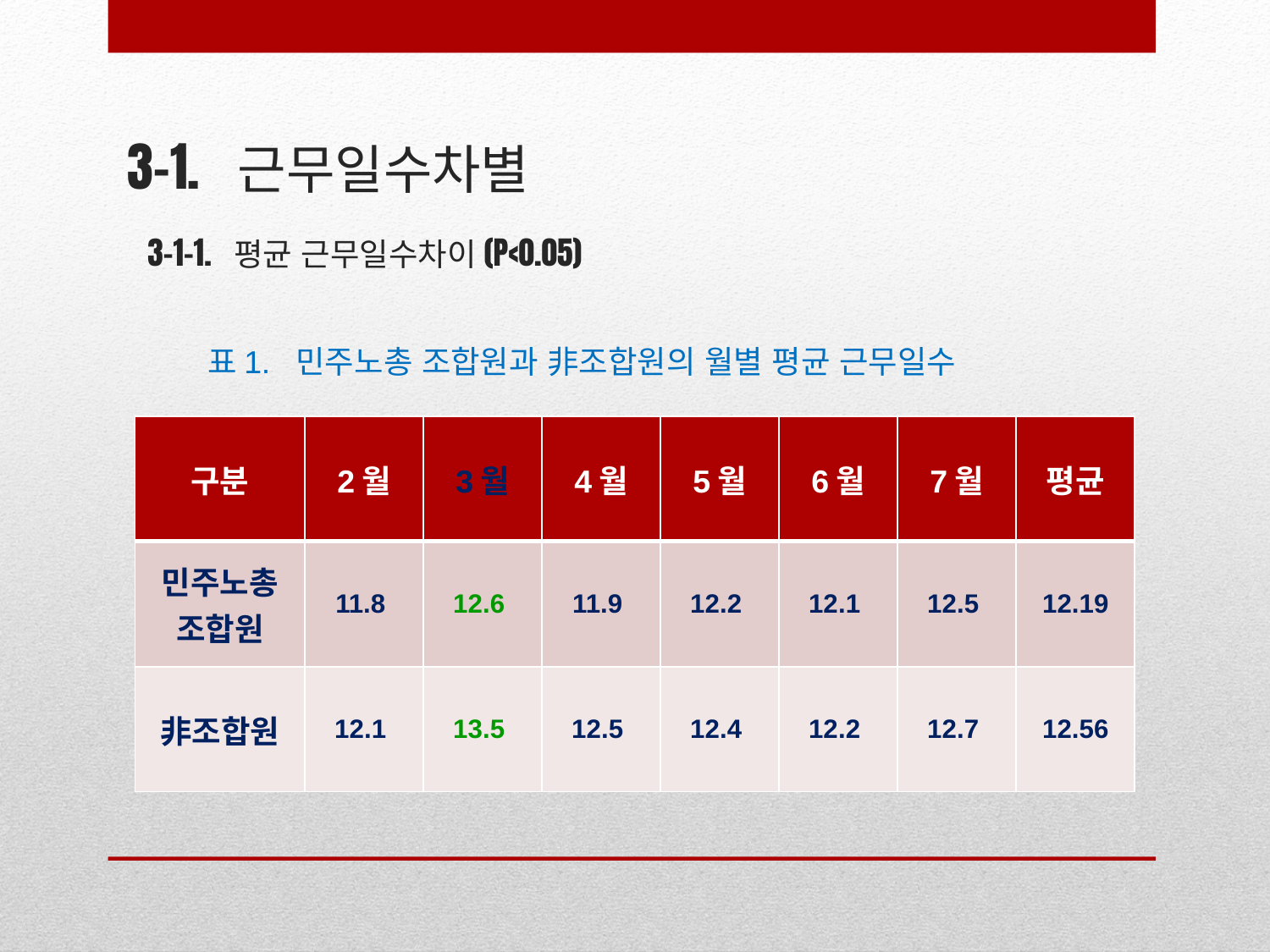

# 3-1.  근무일수차별
3-1-1.  평균 근무일수차이(P<0.05)
표1.  민주노총 조합원과 非조합원의 월별 평균 근무일수
| 구분 | 2월 | 3월 | 4월 | 5월 | 6월 | 7월 | 평균 |
| --- | --- | --- | --- | --- | --- | --- | --- |
| 민주노총조합원 | 11.8 | 12.6 | 11.9 | 12.2 | 12.1 | 12.5 | 12.19 |
| 非조합원 | 12.1 | 13.5 | 12.5 | 12.4 | 12.2 | 12.7 | 12.56 |